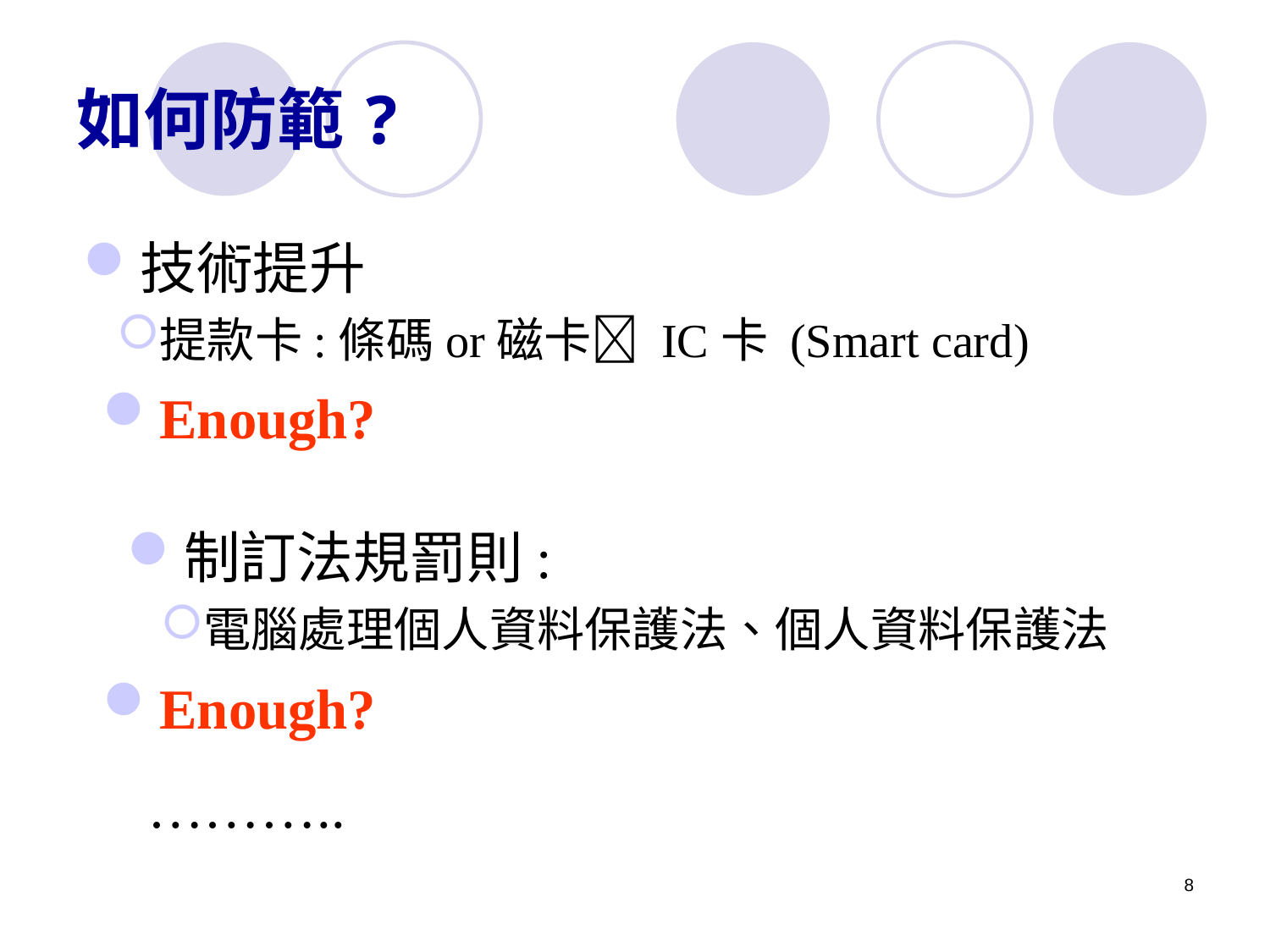

# 如何防範?

技術提升
提款卡:條碼or磁卡⇒ IC卡 (Smart card)

Enough?
制訂法規罰則:
電腦處理個人資料保護法、個人資料保護法

Enough?
………..
8